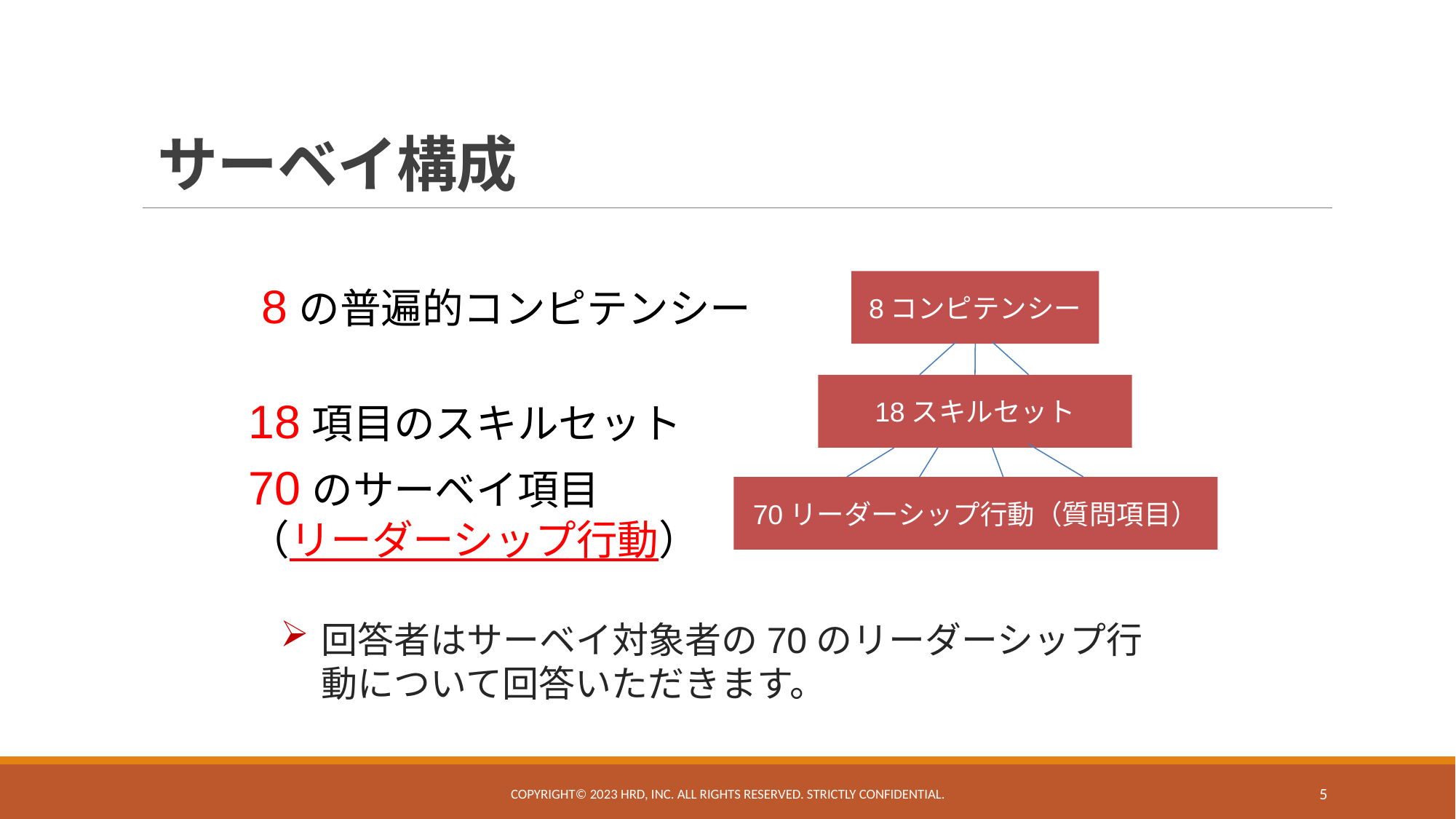

# サーベイ構成
 8の普遍的コンピテンシー
18項目のスキルセット
70のサーベイ項目
（リーダーシップ行動）
8コンピテンシー
18スキルセット
70リーダーシップ行動（質問項目）
回答者はサーベイ対象者の70のリーダーシップ行動について回答いただきます。
Copyright©️ 2023 HRD, Inc. All Rights Reserved. Strictly Confidential.
5